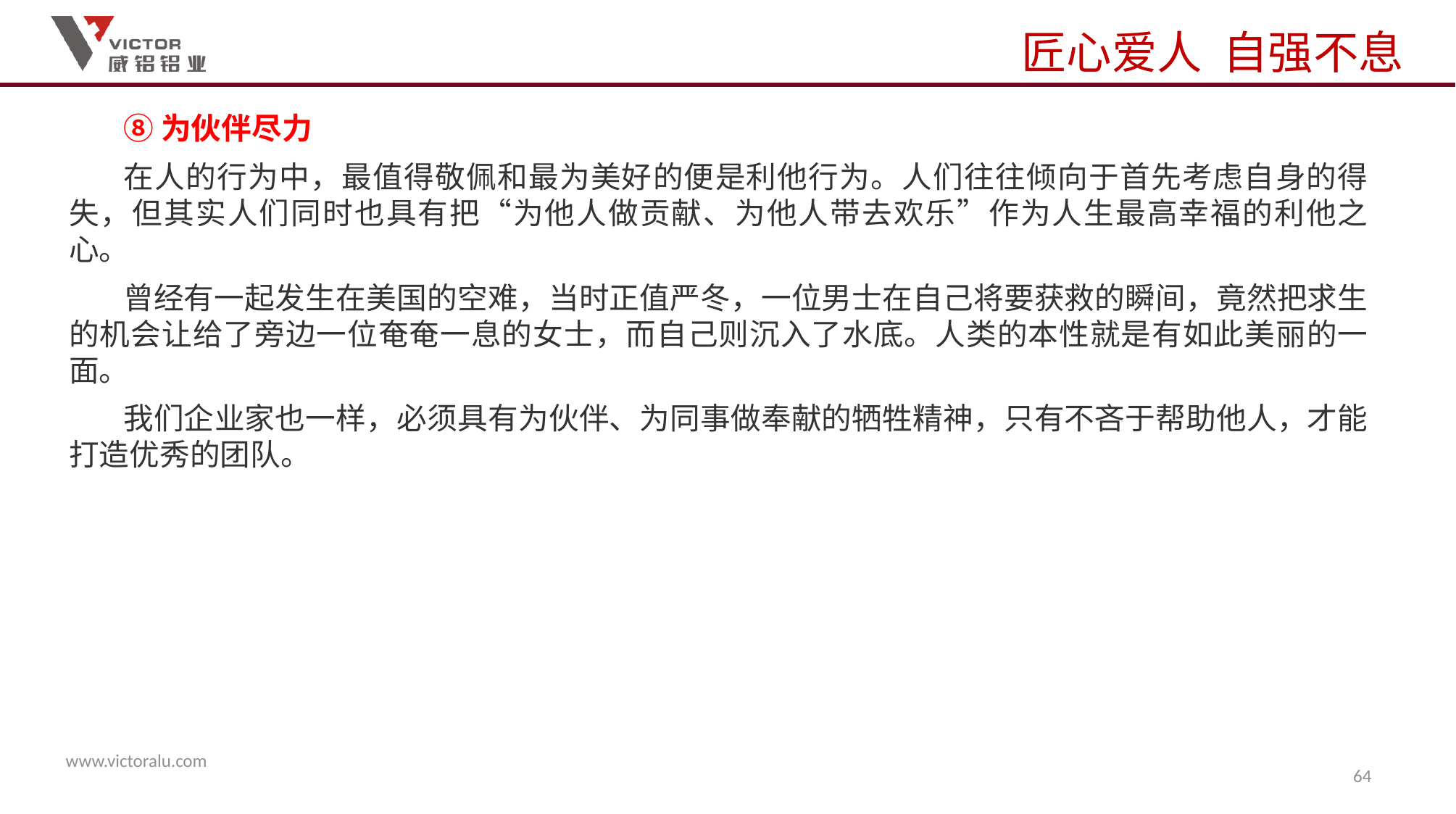

⑧为伙伴尽力
在人的行为中，最值得敬佩和最为美好的便是利他行为。人们往往倾向于首先考虑自身的得失，但其实人们同时也具有把“为他人做贡献、为他人带去欢乐”作为人生最高幸福的利他之心。
曾经有一起发生在美国的空难，当时正值严冬，一位男士在自己将要获救的瞬间，竟然把求生的机会让给了旁边一位奄奄一息的女士，而自己则沉入了水底。人类的本性就是有如此美丽的一面。
我们企业家也一样，必须具有为伙伴、为同事做奉献的牺牲精神，只有不吝于帮助他人，才能打造优秀的团队。
64